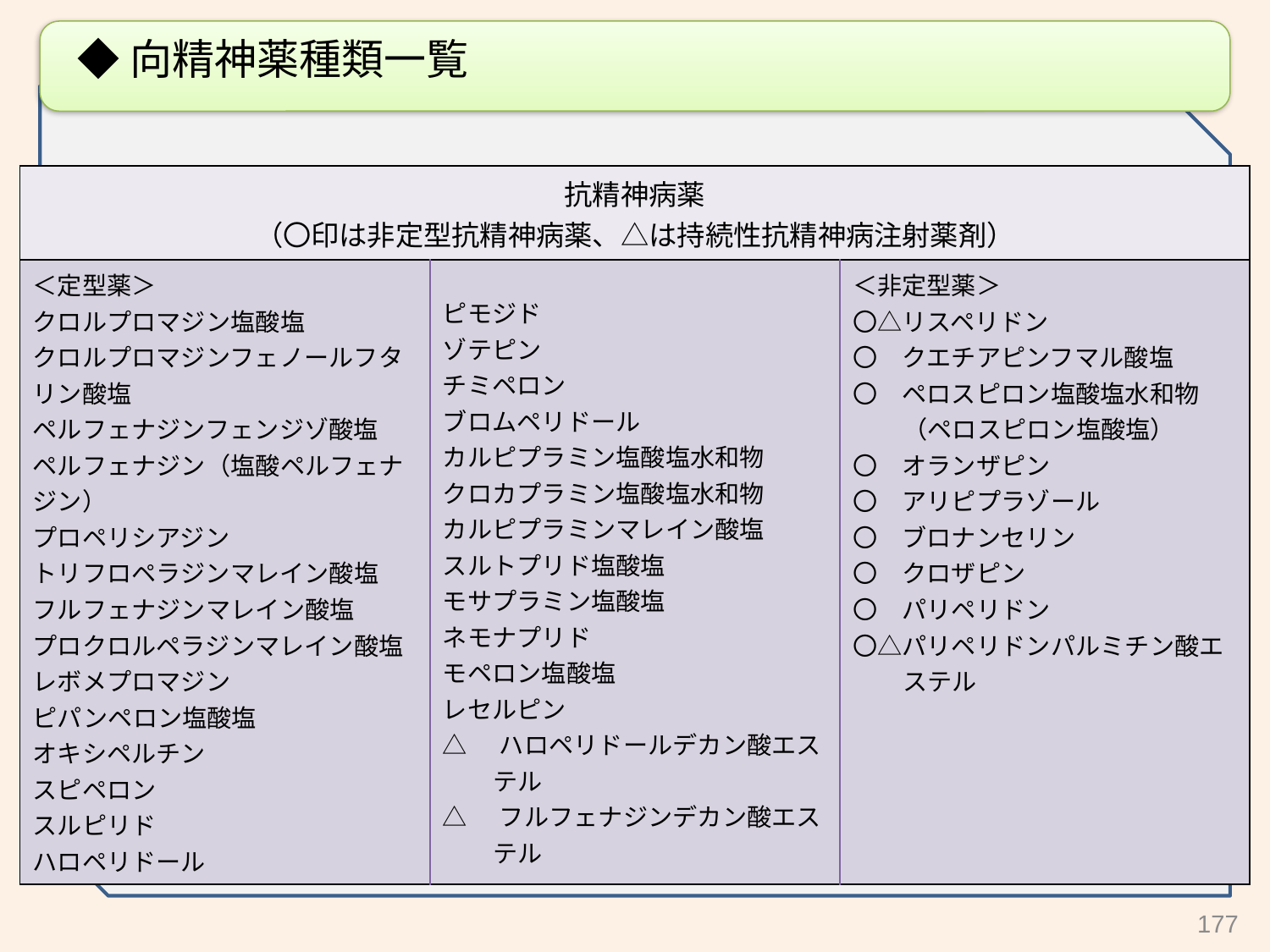

◆向精神薬種類一覧

| 抗精神病薬 （〇印は非定型抗精神病薬、△は持続性抗精神病注射薬剤） |  |  |
| --- | --- | --- |
| ＜定型薬＞ クロルプロマジン塩酸塩 クロルプロマジンフェノールフタリン酸塩 ペルフェナジンフェンジゾ酸塩 ペルフェナジン（塩酸ペルフェナジン） プロペリシアジン トリフロペラジンマレイン酸塩 フルフェナジンマレイン酸塩 プロクロルペラジンマレイン酸塩 レボメプロマジン ピパンペロン塩酸塩 オキシペルチン スピペロン スルピリド ハロペリドール | ピモジド ゾテピン チミペロン ブロムペリドール カルピプラミン塩酸塩水和物 クロカプラミン塩酸塩水和物 カルピプラミンマレイン酸塩 スルトプリド塩酸塩 モサプラミン塩酸塩 ネモナプリド モペロン塩酸塩 レセルピン △　ハロペリドールデカン酸エステル △　フルフェナジンデカン酸エステル | ＜非定型薬＞ 〇△リスペリドン 〇　クエチアピンフマル酸塩 〇　ペロスピロン塩酸塩水和物（ペロスピロン塩酸塩） 〇　オランザピン 〇　アリピプラゾール 〇　ブロナンセリン 〇　クロザピン 〇　パリペリドン 〇△パリペリドンパルミチン酸エステル |
177